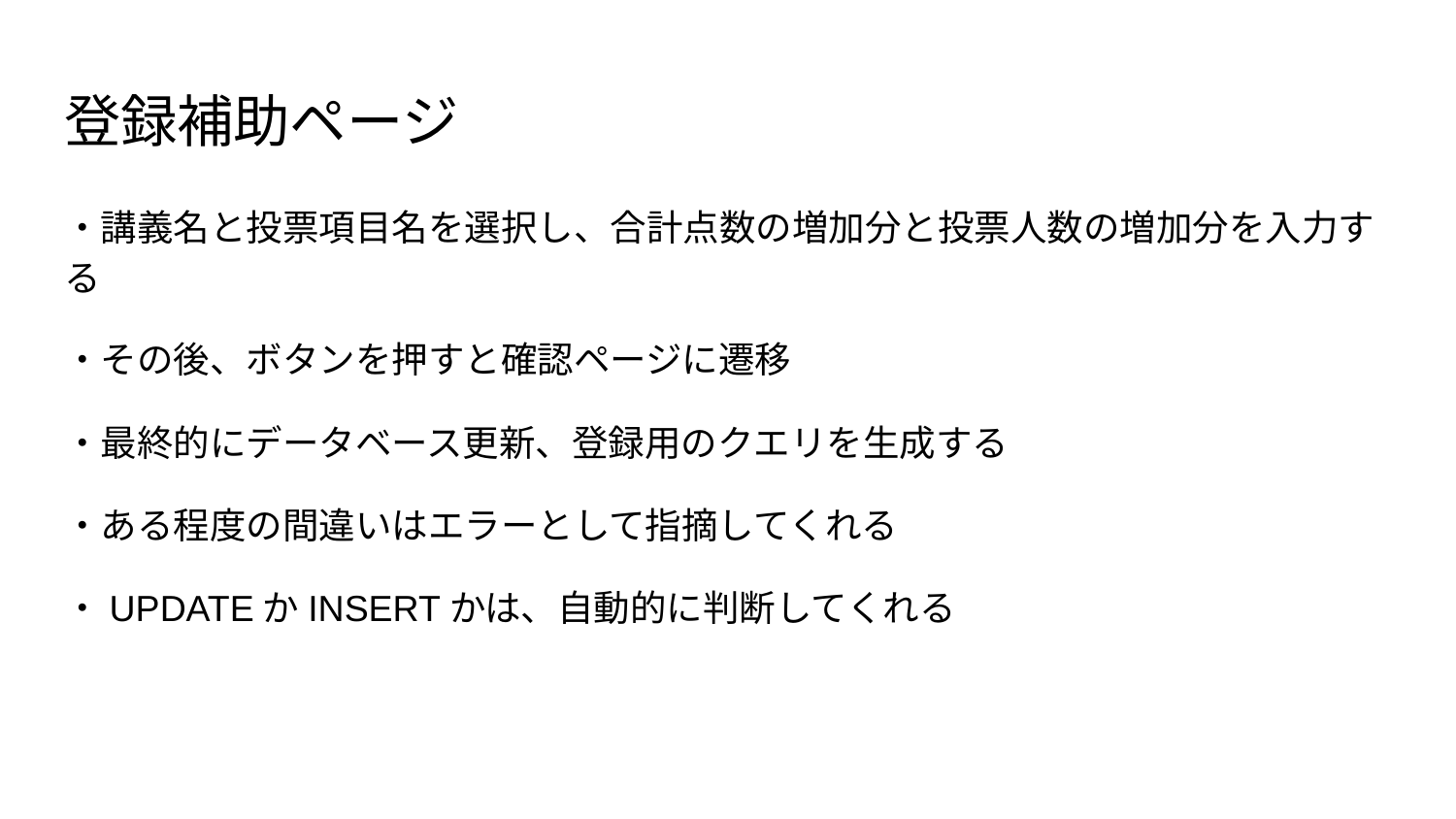

# 登録補助ページ
・講義名と投票項目名を選択し、合計点数の増加分と投票人数の増加分を入力する
・その後、ボタンを押すと確認ページに遷移
・最終的にデータベース更新、登録用のクエリを生成する
・ある程度の間違いはエラーとして指摘してくれる
・UPDATEかINSERTかは、自動的に判断してくれる